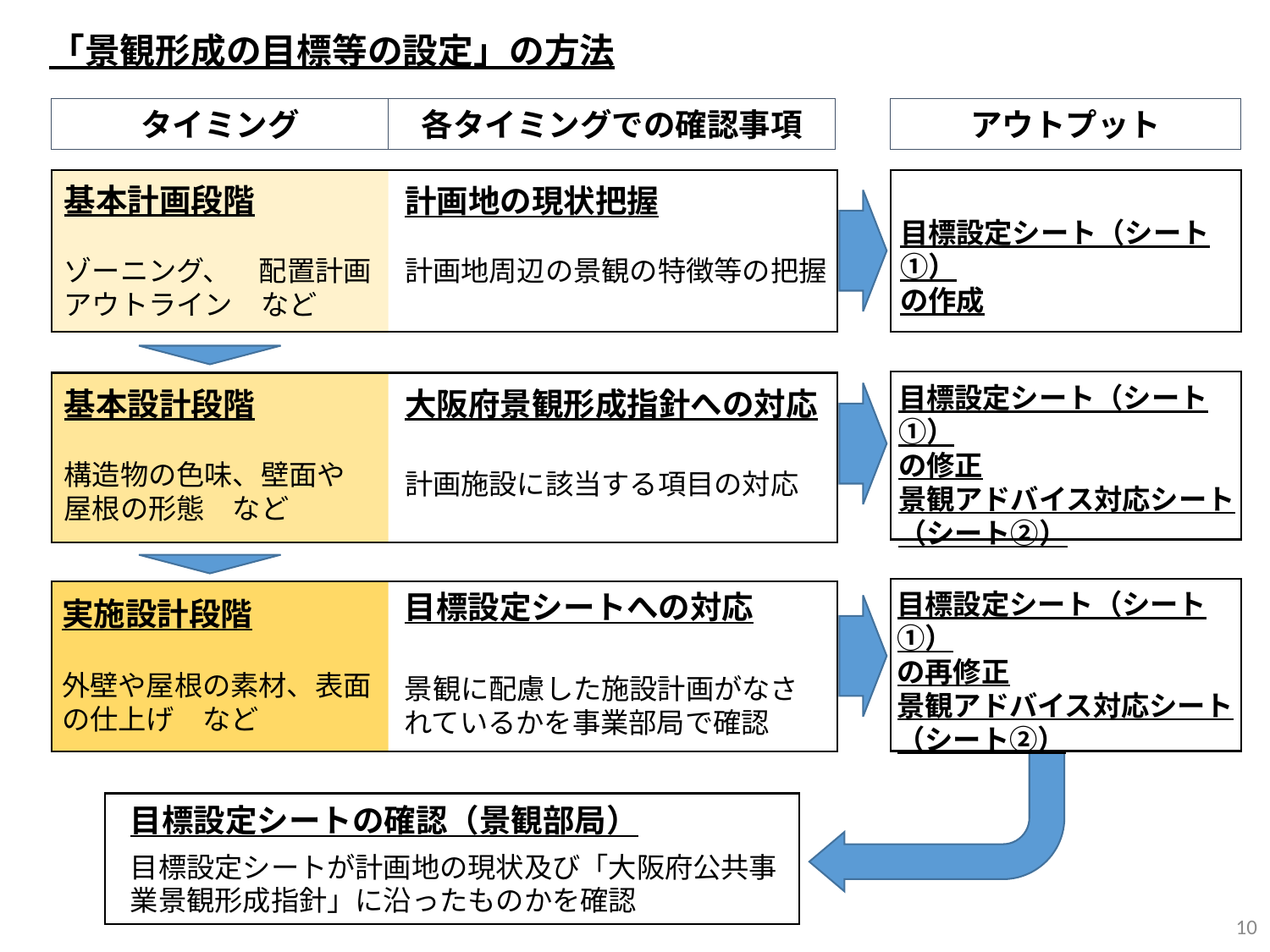

「景観形成の目標等の設定」の方法
タイミング
アウトプット
各タイミングでの確認事項

計画地の現状把握

計画地周辺の景観の特徴等の把握
基本計画段階

ゾーニング、　配置計画
アウトライン　など

目標設定シート（シート①）
の作成

目標設定シート（シート①）
の修正
景観アドバイス対応シート
（シート②）
大阪府景観形成指針への対応

計画施設に該当する項目の対応
基本設計段階

構造物の色味、壁面や屋根の形態　など

目標設定シート（シート①）
の再修正
景観アドバイス対応シート
（シート②）
目標設定シートへの対応

景観に配慮した施設計画がなされているかを事業部局で確認

実施設計段階

外壁や屋根の素材、表面の仕上げ　など

目標設定シートの確認（景観部局）
目標設定シートが計画地の現状及び「大阪府公共事業景観形成指針」に沿ったものかを確認
10